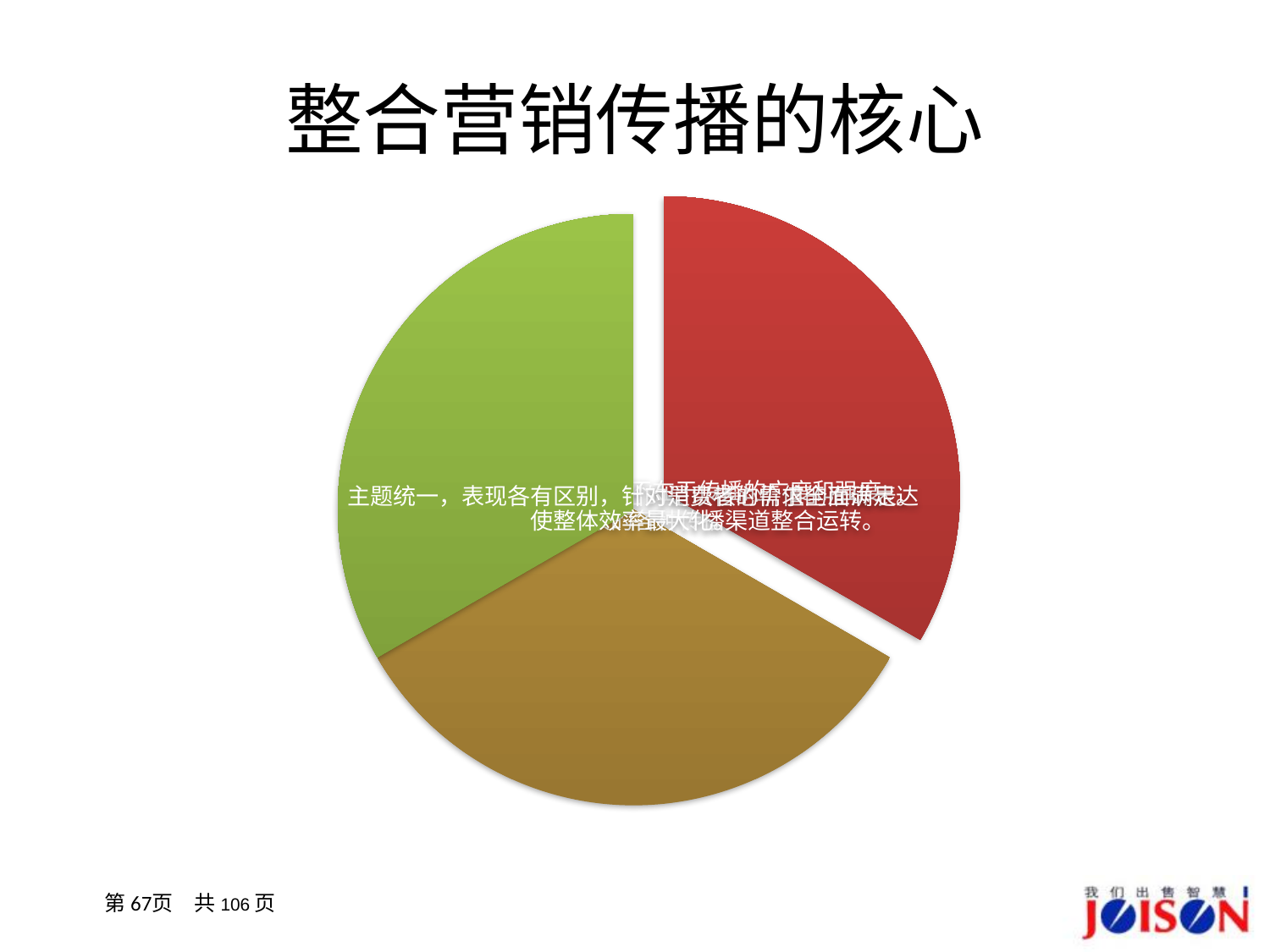

# 整合营销传播的核心
整合营销的核心并不在于传播的广度和强度
真正的整合营销传播，呈现出的是以核心价值的准确表达为轴，基于消费者洞察的各种传播渠道整合运转。
主题统一，表现各有区别，针对消费者的需求全面满足。使整体效率最大化。